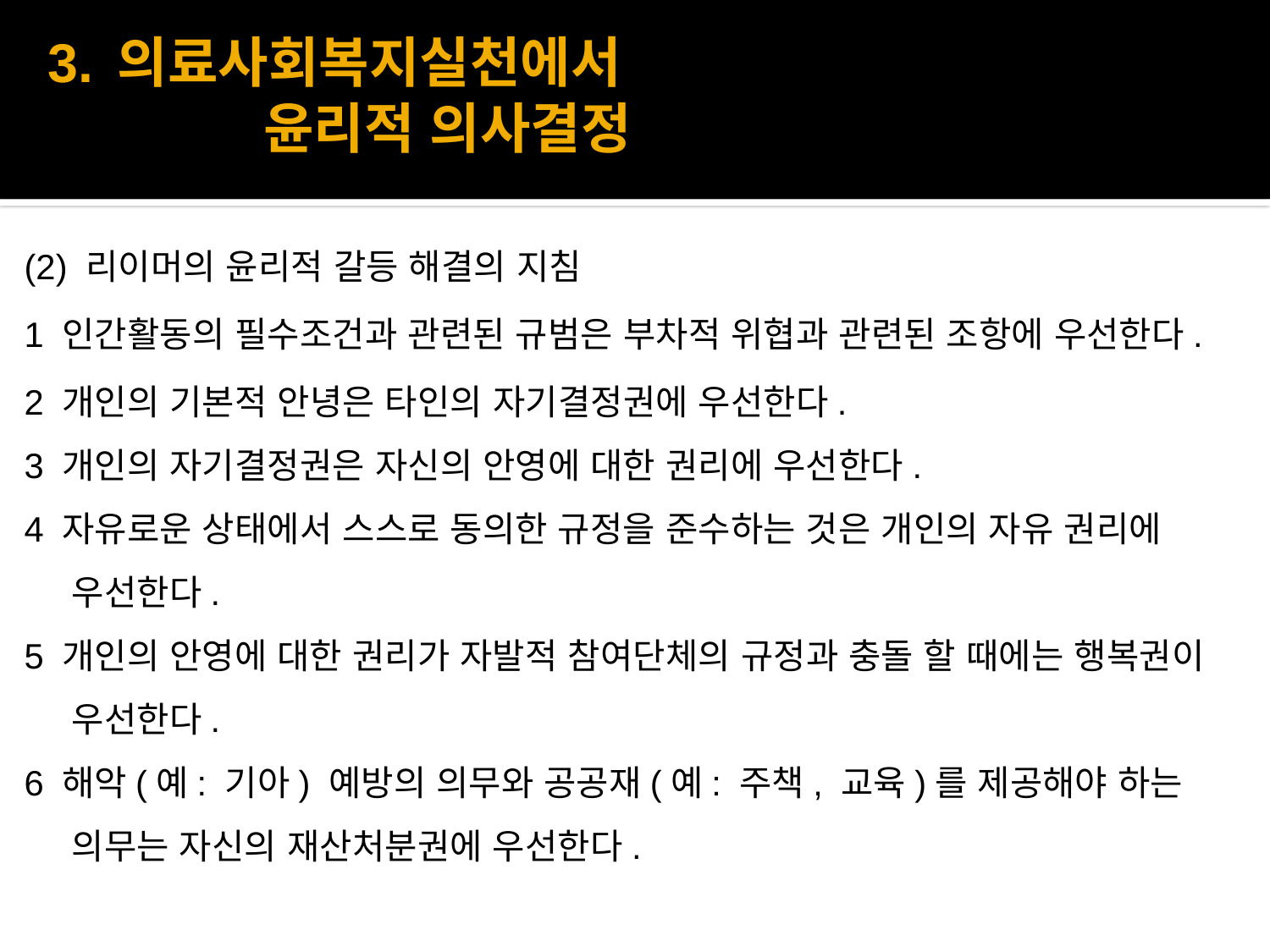

# 3. 의료사회복지실천에서 윤리적 의사결정
(2) 리이머의 윤리적 갈등 해결의 지침
1 인간활동의 필수조건과 관련된 규범은 부차적 위협과 관련된 조항에 우선한다.
2 개인의 기본적 안녕은 타인의 자기결정권에 우선한다.
3 개인의 자기결정권은 자신의 안영에 대한 권리에 우선한다.
4 자유로운 상태에서 스스로 동의한 규정을 준수하는 것은 개인의 자유 권리에 우선한다.
5 개인의 안영에 대한 권리가 자발적 참여단체의 규정과 충돌 할 때에는 행복권이 우선한다.
6 해악(예: 기아) 예방의 의무와 공공재(예: 주책, 교육)를 제공해야 하는 의무는 자신의 재산처분권에 우선한다.